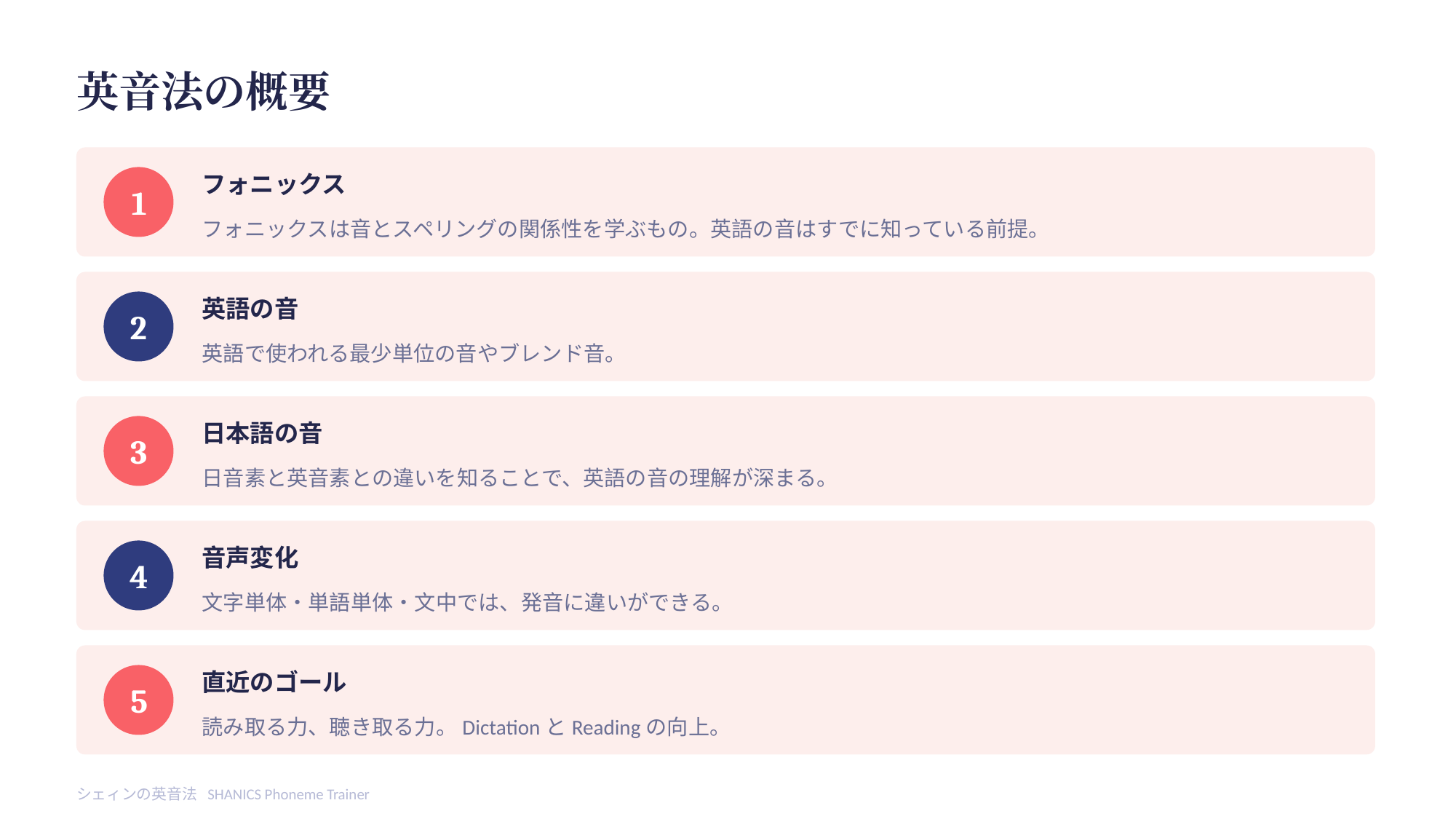

英音法の概要

フォニックス

1
フォニックスは音とスペリングの関係性を学ぶもの。英語の音はすでに知っている前提。

英語の音

2
英語で使われる最少単位の音やブレンド音。

日本語の音

3
日音素と英音素との違いを知ることで、英語の音の理解が深まる。

音声変化

4
文字単体・単語単体・文中では、発音に違いができる。

直近のゴール

5
読み取る力、聴き取る力。DictationとReadingの向上。
シェィンの英音法  SHANICS Phoneme Trainer